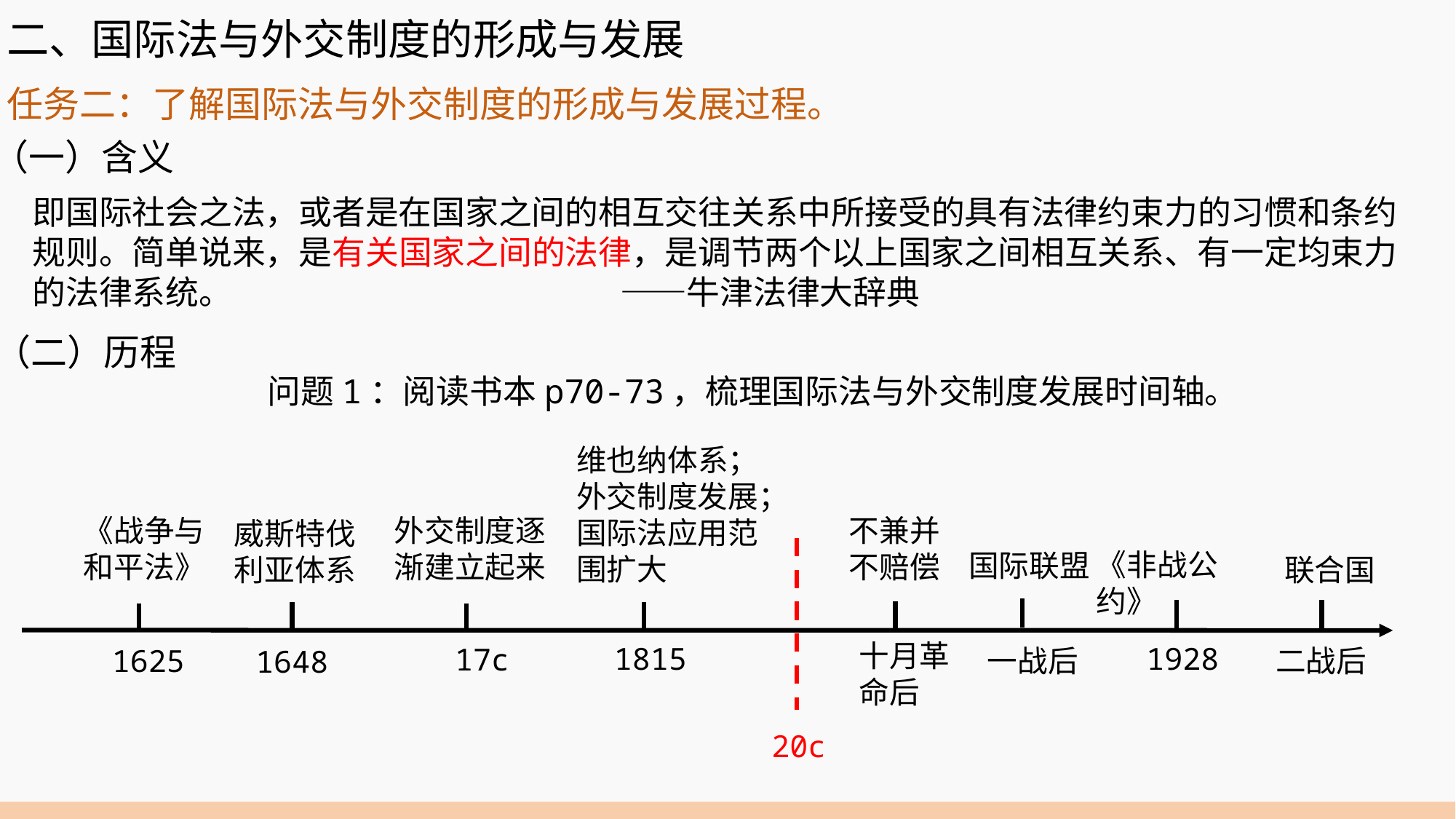

二、国际法与外交制度的形成与发展
任务二：了解国际法与外交制度的形成与发展过程。
（一）含义
即国际社会之法，或者是在国家之间的相互交往关系中所接受的具有法律约束力的习惯和条约规则。简单说来，是有关国家之间的法律，是调节两个以上国家之间相互关系、有一定均束力的法律系统。                                                    ——牛津法律大辞典
（二）历程
问题1：阅读书本p70-73，梳理国际法与外交制度发展时间轴。
维也纳体系；
外交制度发展；
国际法应用范围扩大
不兼并不赔偿
《战争与和平法》
外交制度逐渐建立起来
威斯特伐利亚体系
《非战公约》
国际联盟
联合国
十月革命后
1815
1928
17c
1625
一战后
二战后
1648
20c